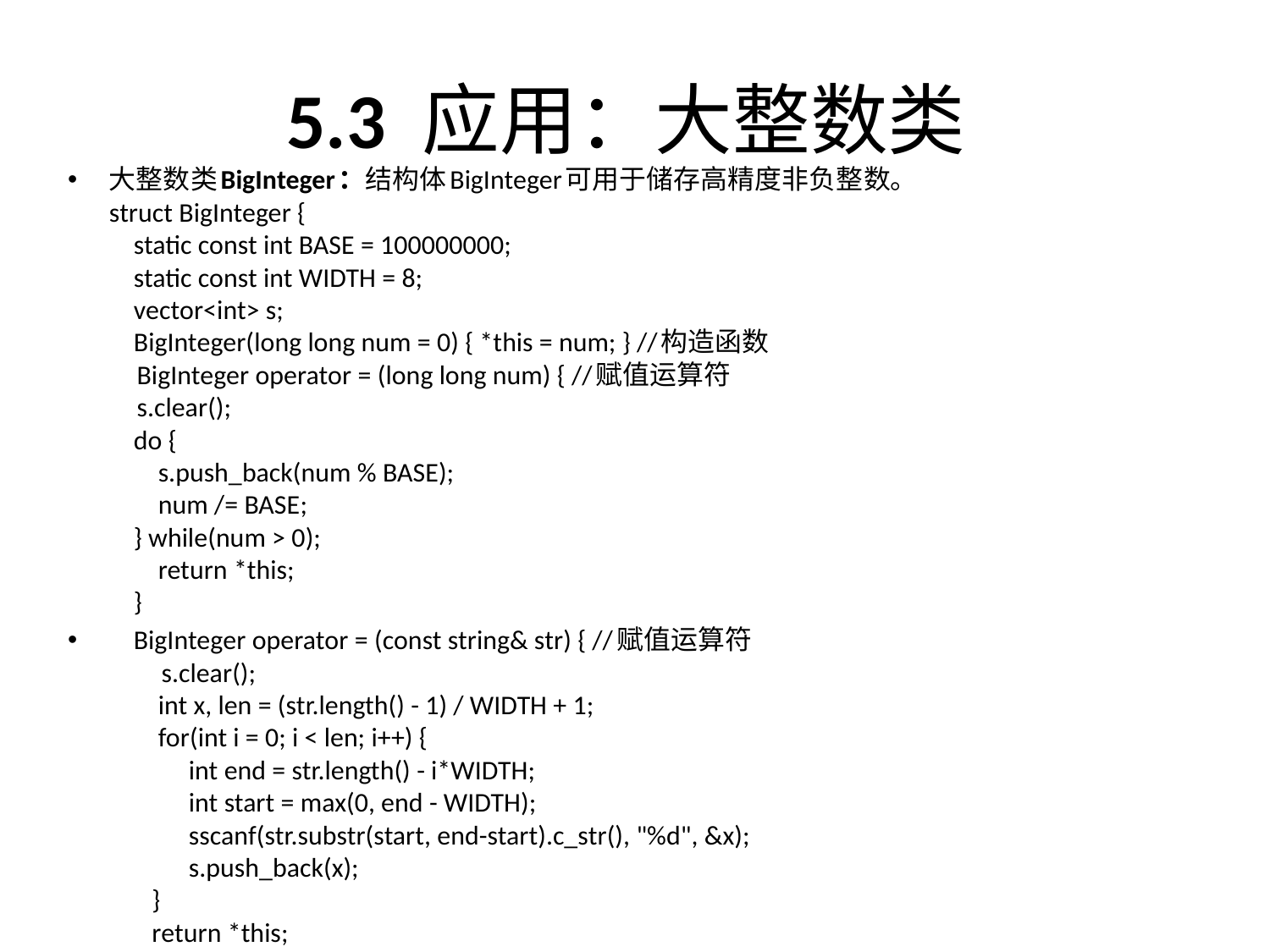

# 5.3 应用：大整数类
大整数类BigInteger：结构体BigInteger可用于储存高精度非负整数。
struct BigInteger {
    static const int BASE = 100000000;
    static const int WIDTH = 8;
    vector<int> s;
    BigInteger(long long num = 0) { *this = num; } //构造函数
    BigInteger operator = (long long num) { //赋值运算符
    s.clear();
    do {
        s.push_back(num % BASE);
        num /= BASE;
    } while(num > 0);
        return *this;
    }
    BigInteger operator = (const string& str) { //赋值运算符
        s.clear();
        int x, len = (str.length() - 1) / WIDTH + 1;
        for(int i = 0; i < len; i++) {
             int end = str.length() - i*WIDTH;
             int start = max(0, end - WIDTH);
             sscanf(str.substr(start, end-start).c_str(), "%d", &x);
             s.push_back(x);
       }
       return *this;
    }
};